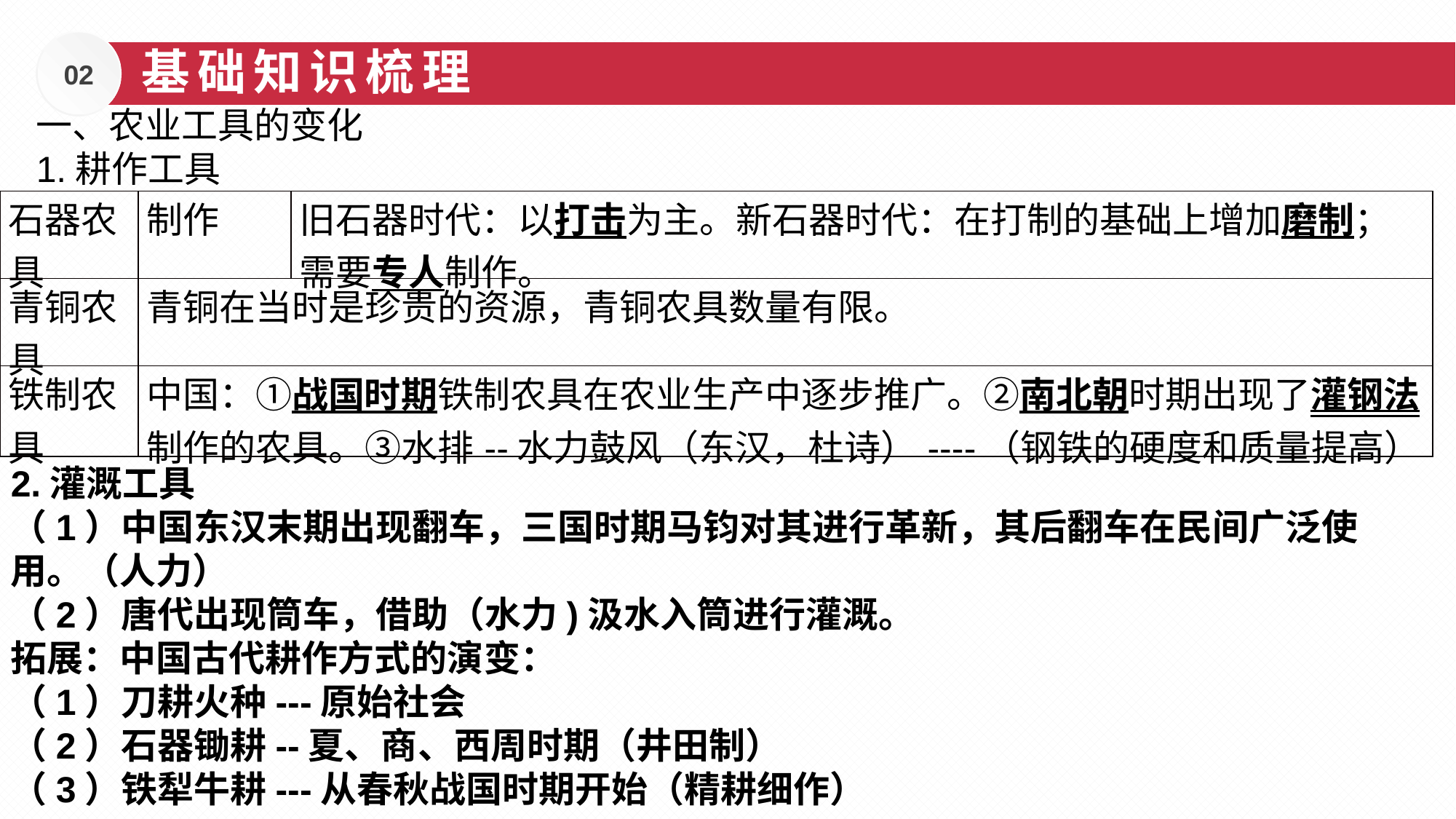

02
基础知识梳理

一、农业工具的变化
1.耕作工具
| 石器农具 | 制作 | 旧石器时代：以打击为主。新石器时代：在打制的基础上增加磨制；需要专人制作。 |
| --- | --- | --- |
| 青铜农具 | 青铜在当时是珍贵的资源，青铜农具数量有限。 |  |
| 铁制农具 | 中国：①战国时期铁制农具在农业生产中逐步推广。②南北朝时期出现了灌钢法制作的农具。③水排--水力鼓风（东汉，杜诗）----（钢铁的硬度和质量提高） |  |
2.灌溉工具
（1）中国东汉末期出现翻车，三国时期马钧对其进行革新，其后翻车在民间广泛使用。（人力）
（2）唐代出现筒车，借助（水力)汲水入筒进行灌溉。
拓展：中国古代耕作方式的演变：
（1）刀耕火种---原始社会
（2）石器锄耕--夏、商、西周时期（井田制）
（3）铁犁牛耕---从春秋战国时期开始（精耕细作）